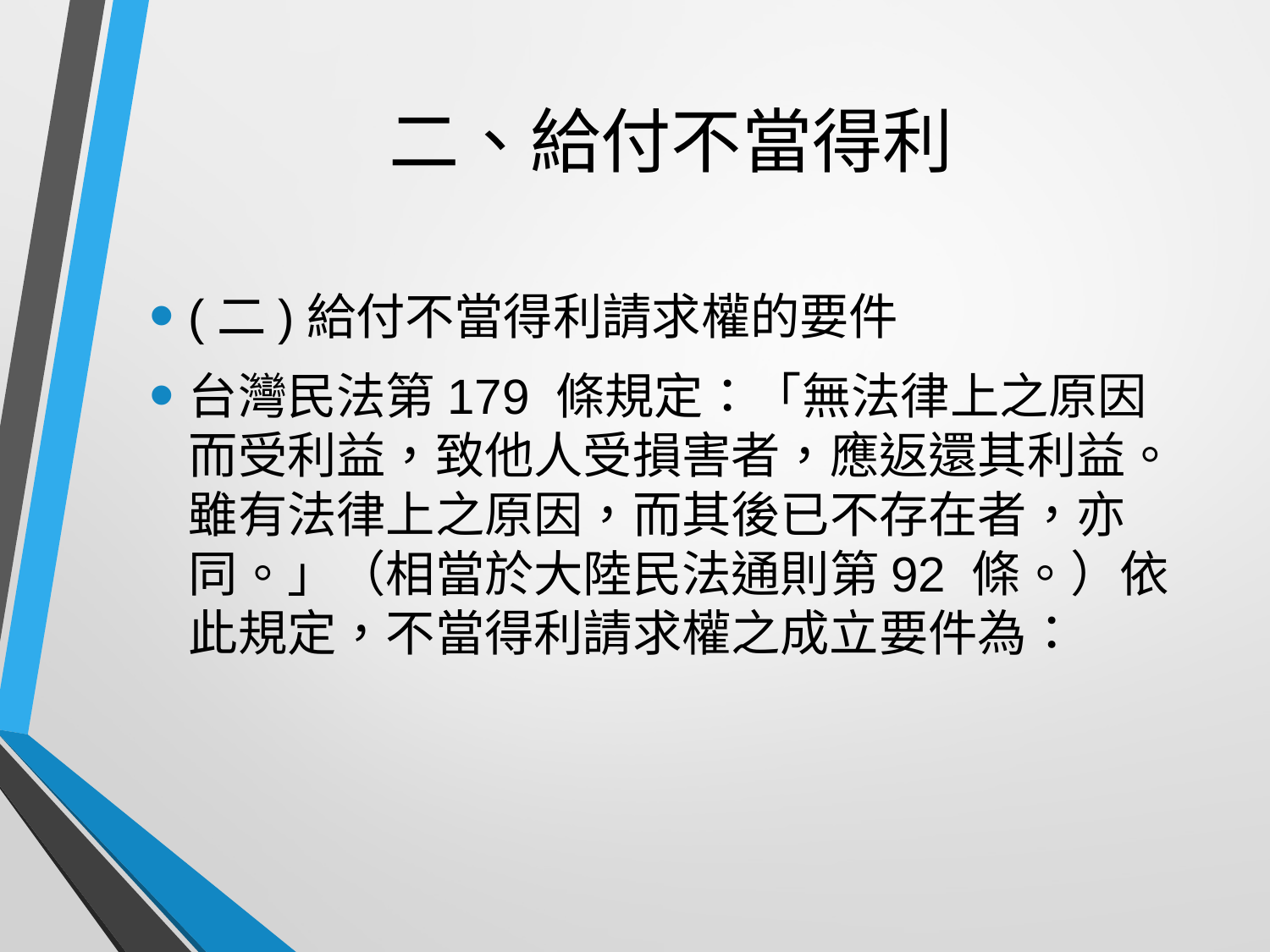

# 二、給付不當得利
(二)給付不當得利請求權的要件
台灣民法第179 條規定：「無法律上之原因而受利益，致他人受損害者，應返還其利益。雖有法律上之原因，而其後已不存在者，亦同。」（相當於大陸民法通則第92 條。）依此規定，不當得利請求權之成立要件為：